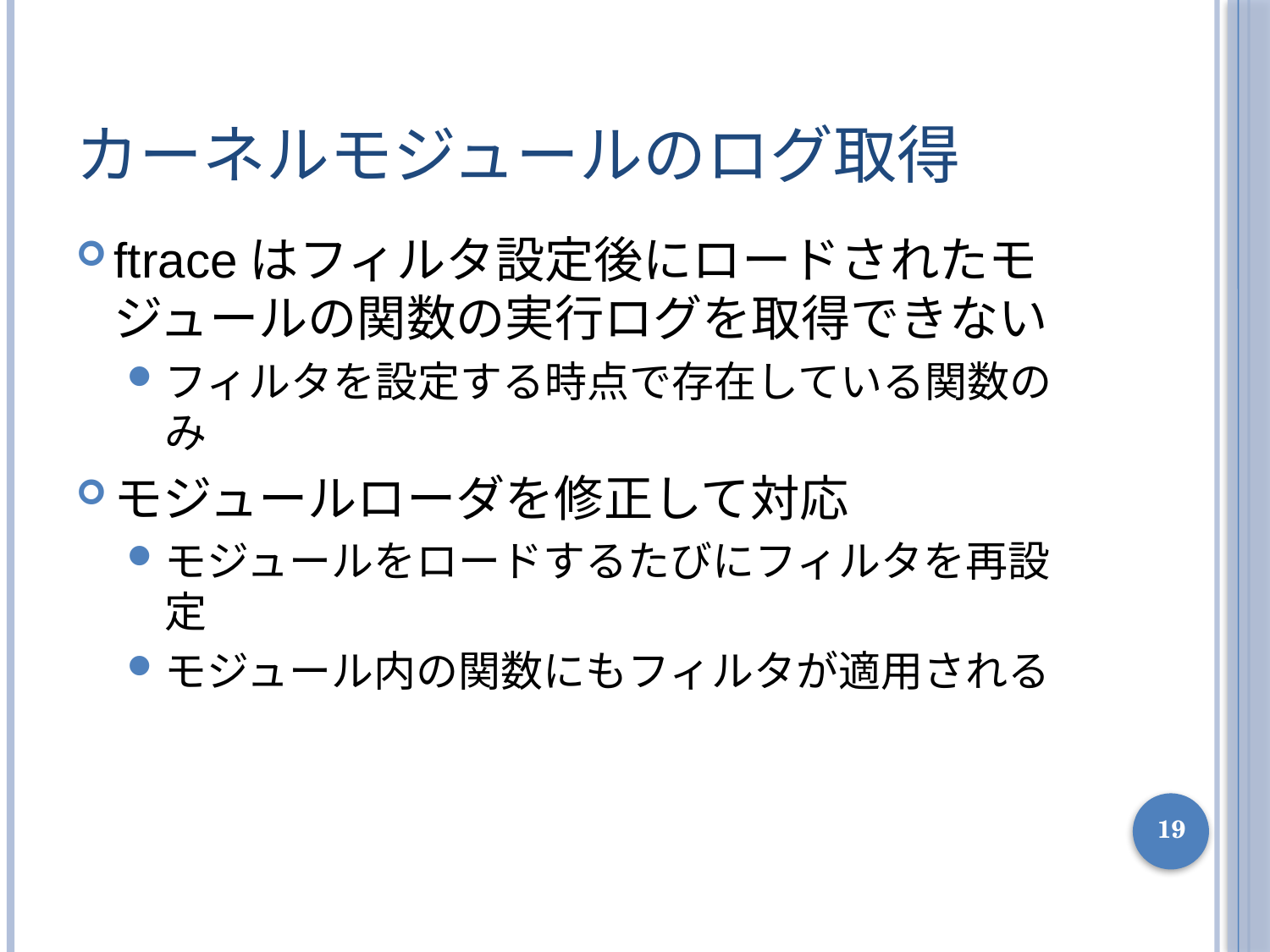

# カーネルモジュールのログ取得
ftraceはフィルタ設定後にロードされたモジュールの関数の実行ログを取得できない
フィルタを設定する時点で存在している関数のみ
モジュールローダを修正して対応
モジュールをロードするたびにフィルタを再設定
モジュール内の関数にもフィルタが適用される
19